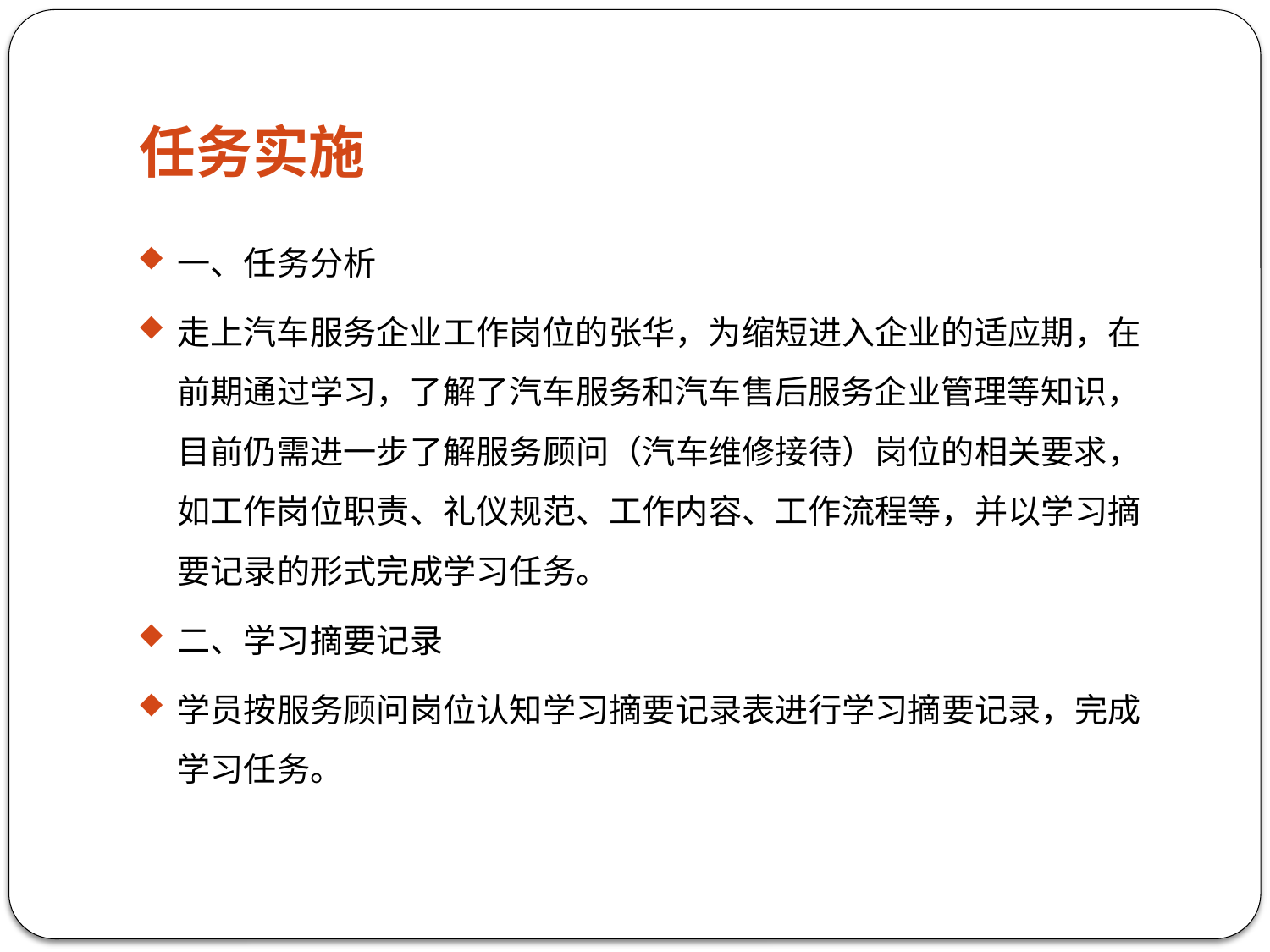

# 任务实施
一、任务分析
走上汽车服务企业工作岗位的张华，为缩短进入企业的适应期，在前期通过学习，了解了汽车服务和汽车售后服务企业管理等知识，目前仍需进一步了解服务顾问（汽车维修接待）岗位的相关要求，如工作岗位职责、礼仪规范、工作内容、工作流程等，并以学习摘要记录的形式完成学习任务。
二、学习摘要记录
学员按服务顾问岗位认知学习摘要记录表进行学习摘要记录，完成学习任务。